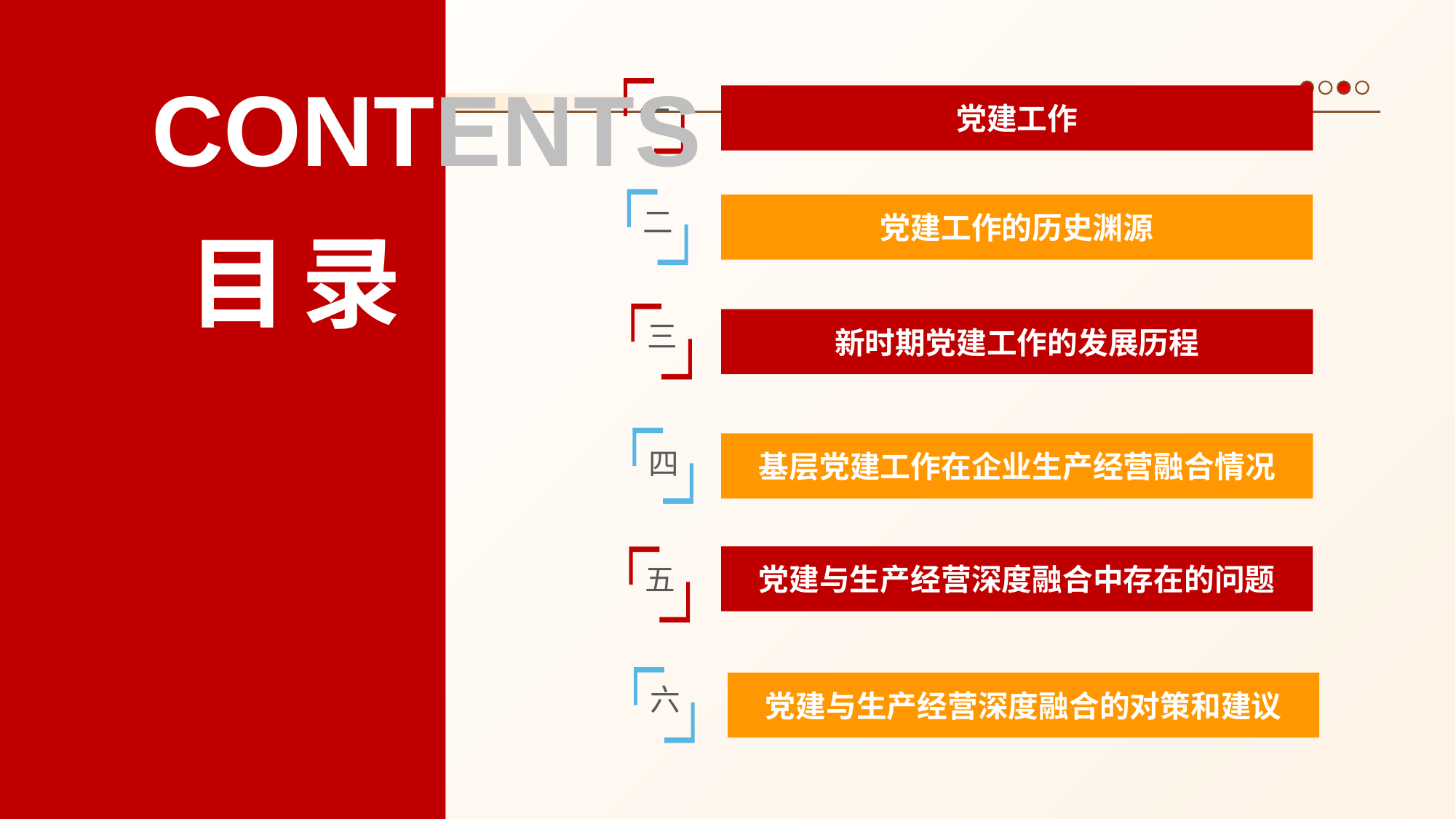

CONTENTS

一
党建工作

二
党建工作的历史渊源
目 录

三
新时期党建工作的发展历程

四
基层党建工作在企业生产经营融合情况
党建与生产经营深度融合中存在的问题

五

六
党建与生产经营深度融合的对策和建议